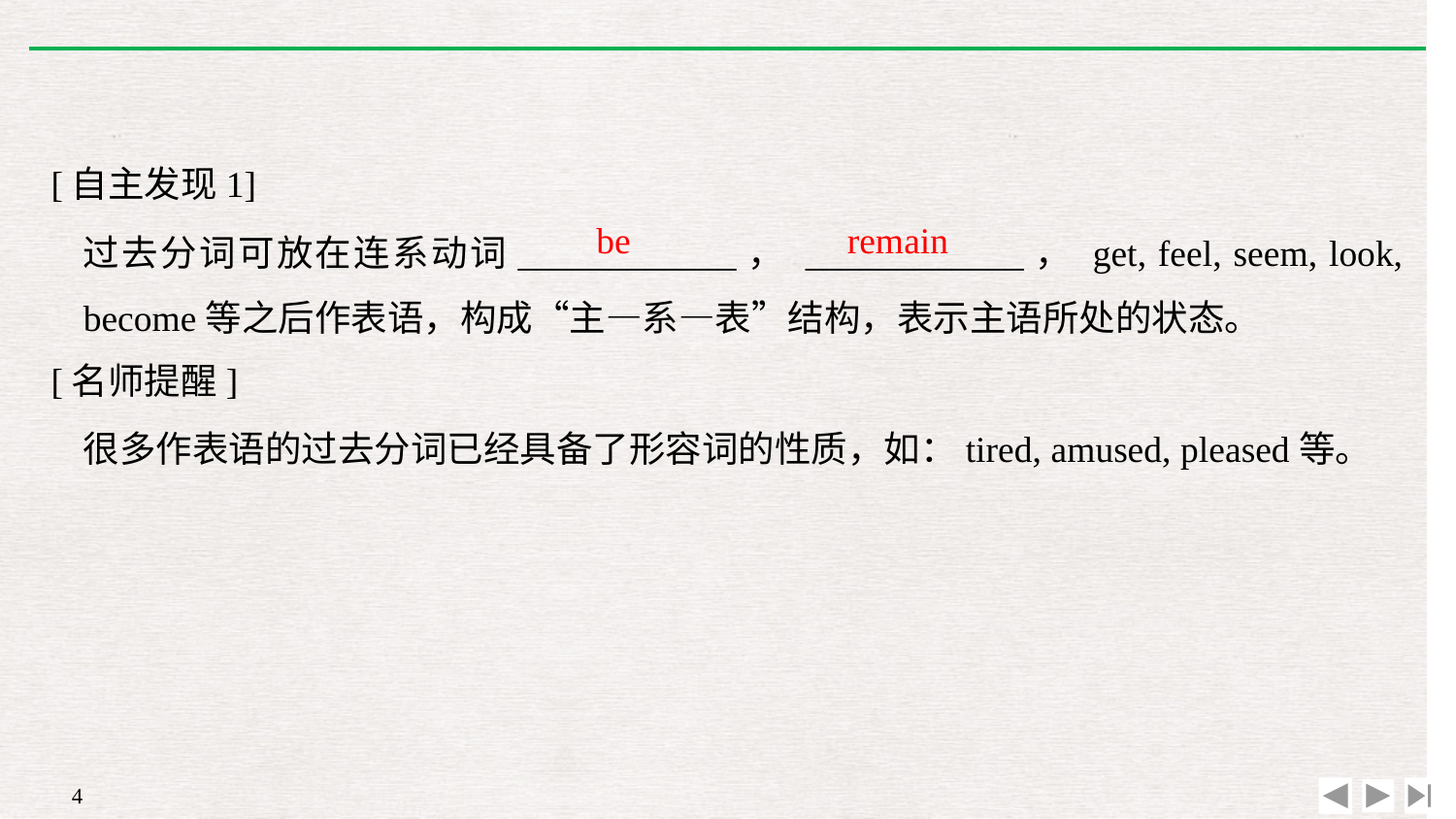

[自主发现1]

[名师提醒]
过去分词可放在连系动词____________， ____________， get, feel, seem, look, become等之后作表语，构成“主—系—表”结构，表示主语所处的状态。

很多作表语的过去分词已经具备了形容词的性质，如：tired, amused, pleased等。
be
remain